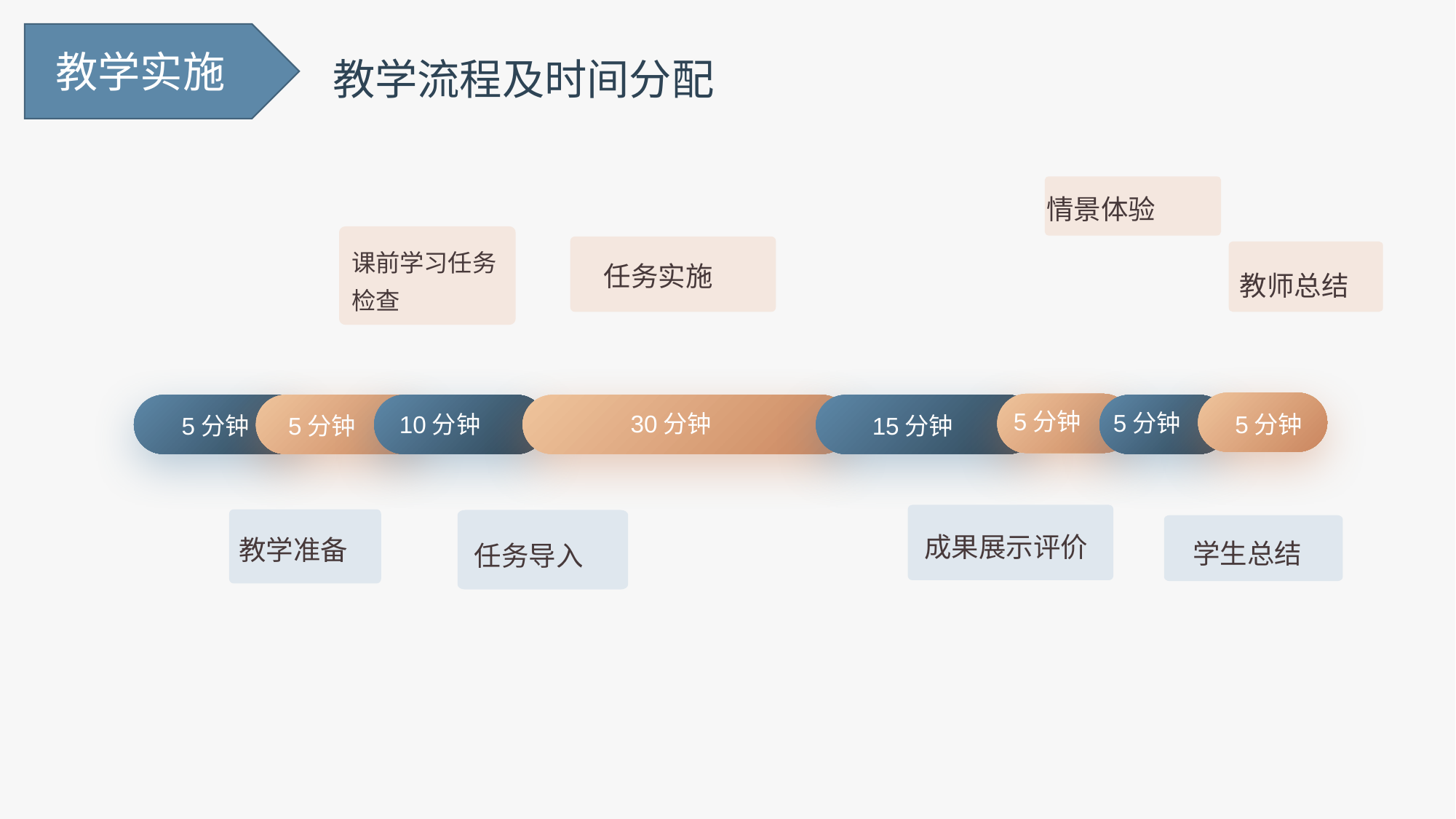

教学实施
教学流程及时间分配

情景体验

课前学习任务检查

任务实施

教师总结

5分钟
5分钟
30分钟
10分钟
5分钟
15分钟
5分钟
5分钟

成果展示评价

教学准备
学生总结
任务导入